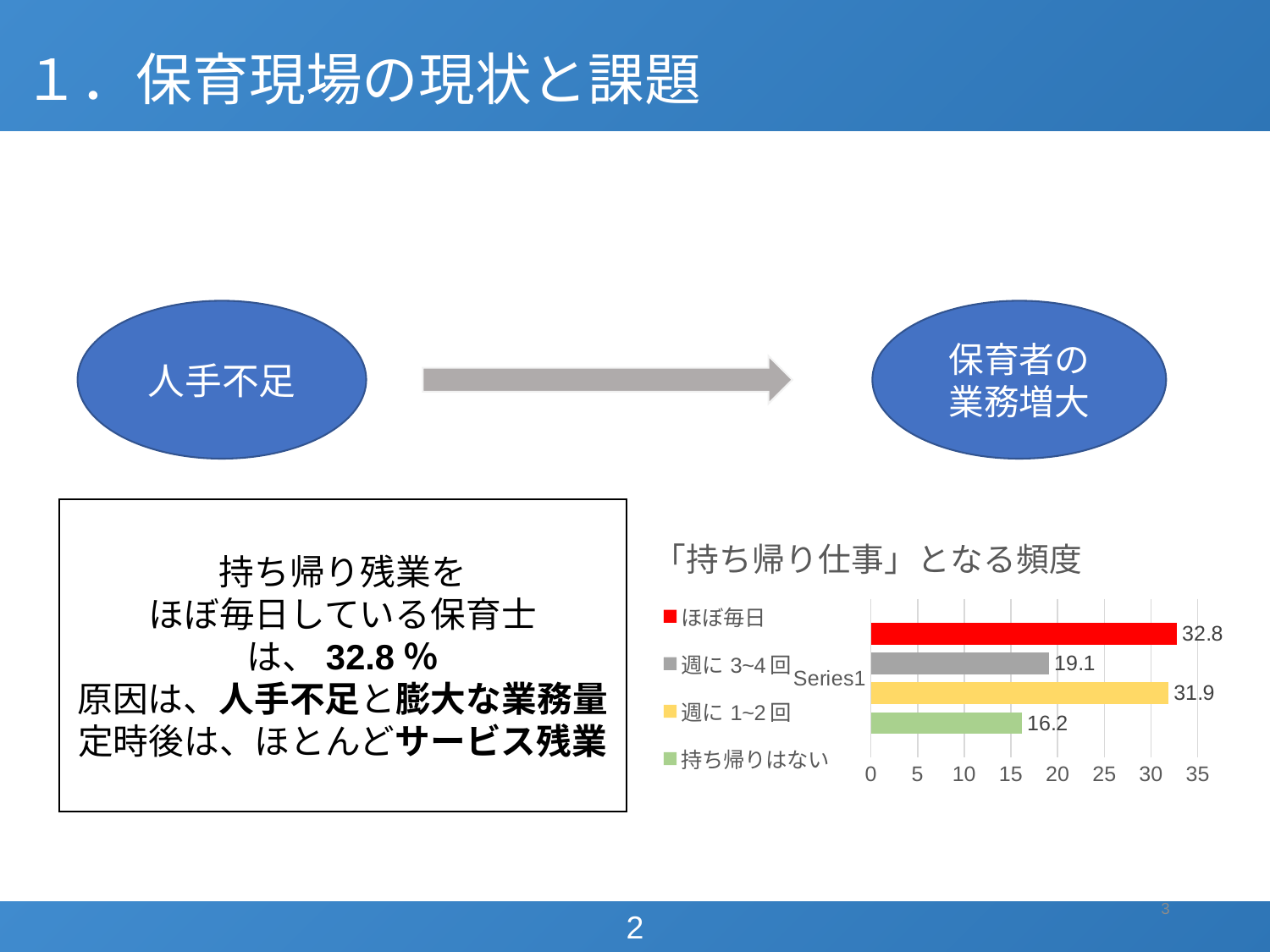

# １．保育現場の現状と課題
人手不足
保育者の
業務増大

### Chart: 「持ち帰り仕事」となる頻度

| Category | 持ち帰りはない | 週に1~2回 | 週に3~4回 | ほぼ毎日 |
|---|---|---|---|---|
|  | 16.2 | 31.9 | 19.1 | 32.8 |
持ち帰り残業を
ほぼ毎日している保育士は、32.8％
原因は、人手不足と膨大な業務量
定時後は、ほとんどサービス残業
3
2